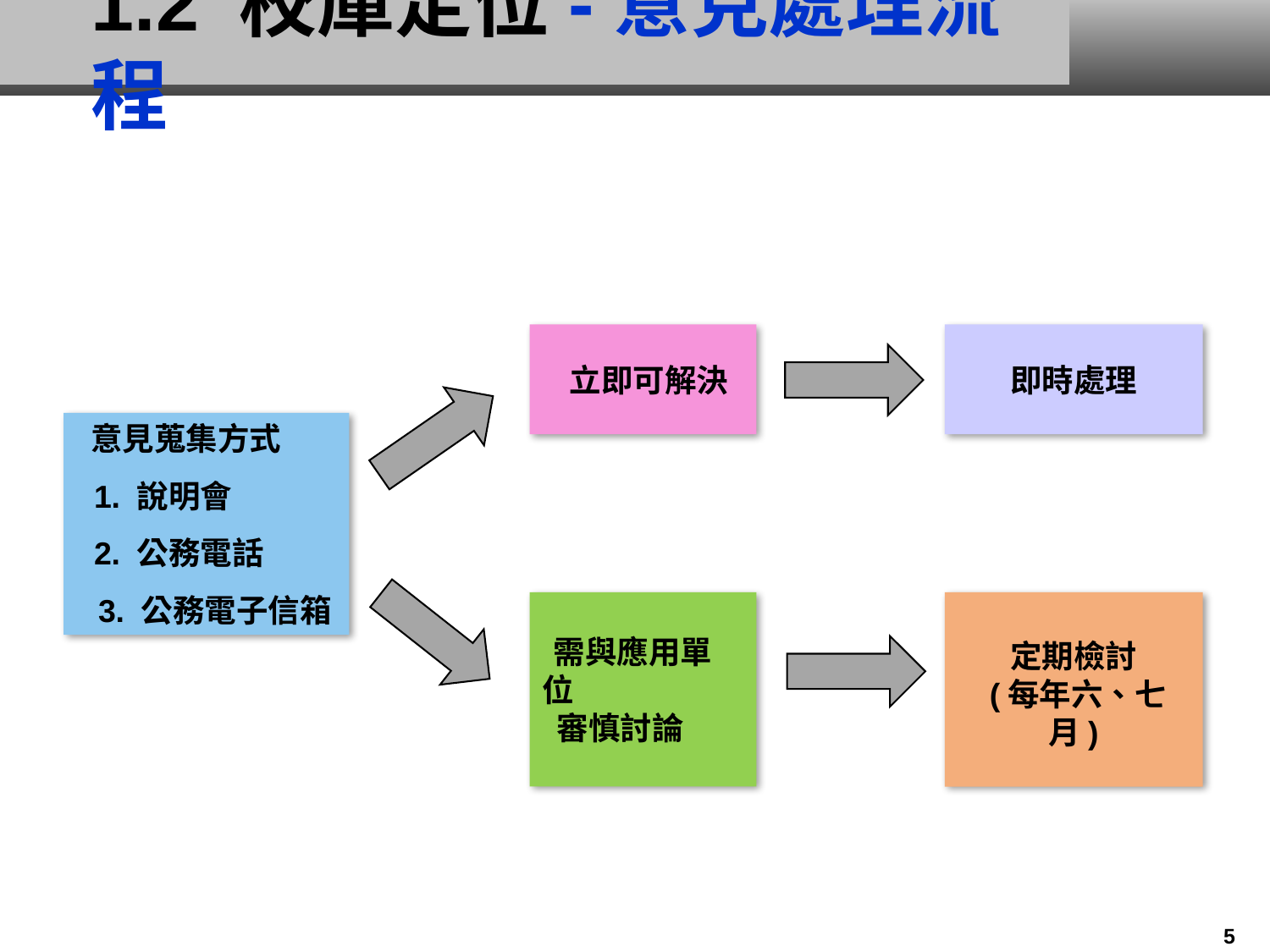

# 1.2 校庫定位-意見處理流程

 立即可解決

即時處理

 意見蒐集方式
  1. 說明會
  2. 公務電話
  3. 公務電子信箱

 需與應用單位
 審慎討論

定期檢討
 (每年六、七月)